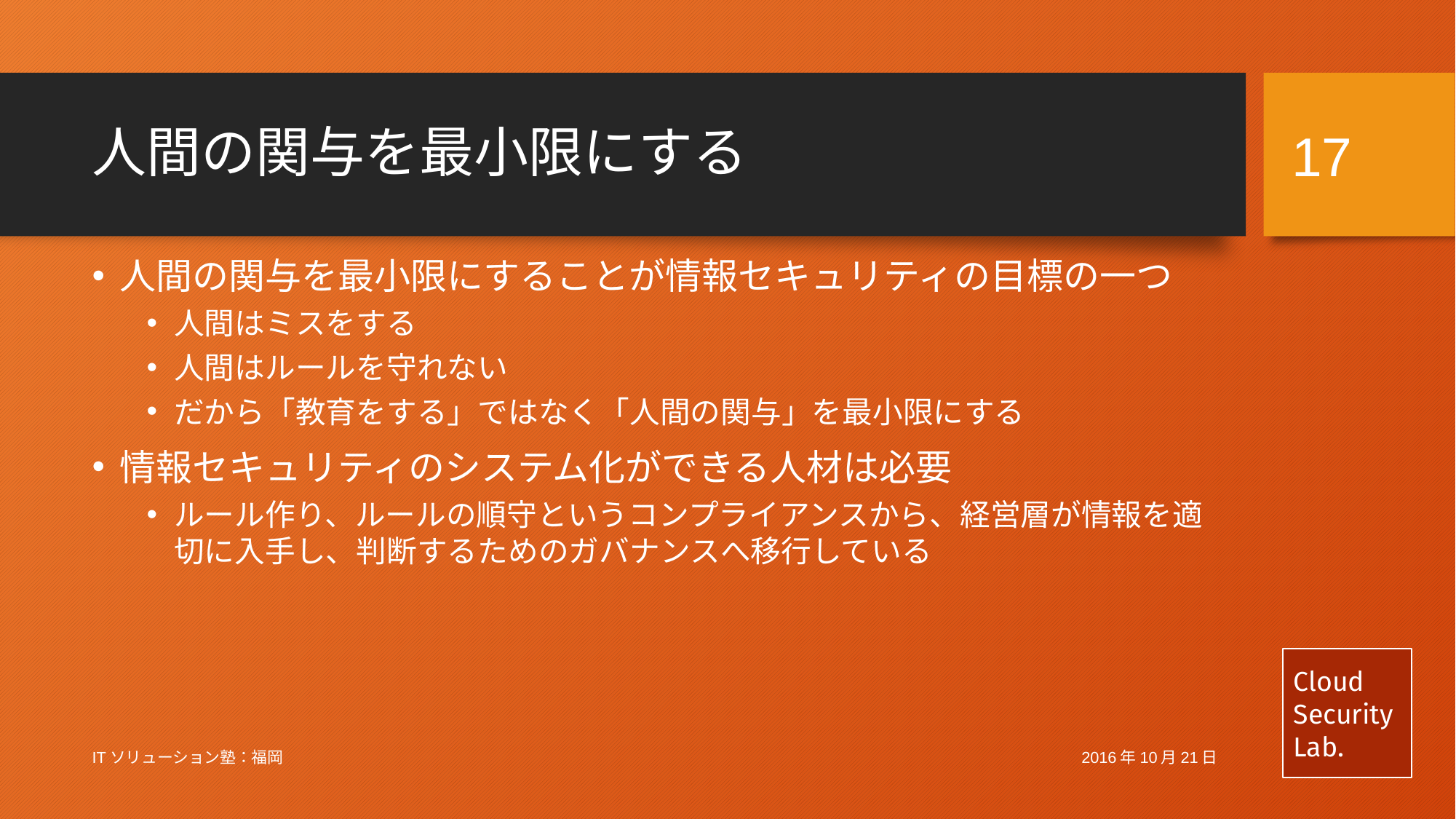

17
# 人間の関与を最小限にする
人間の関与を最小限にすることが情報セキュリティの目標の一つ
人間はミスをする
人間はルールを守れない
だから「教育をする」ではなく「人間の関与」を最小限にする
情報セキュリティのシステム化ができる人材は必要
ルール作り、ルールの順守というコンプライアンスから、経営層が情報を適切に入手し、判断するためのガバナンスへ移行している

2016年10月21日
ITソリューション塾：福岡